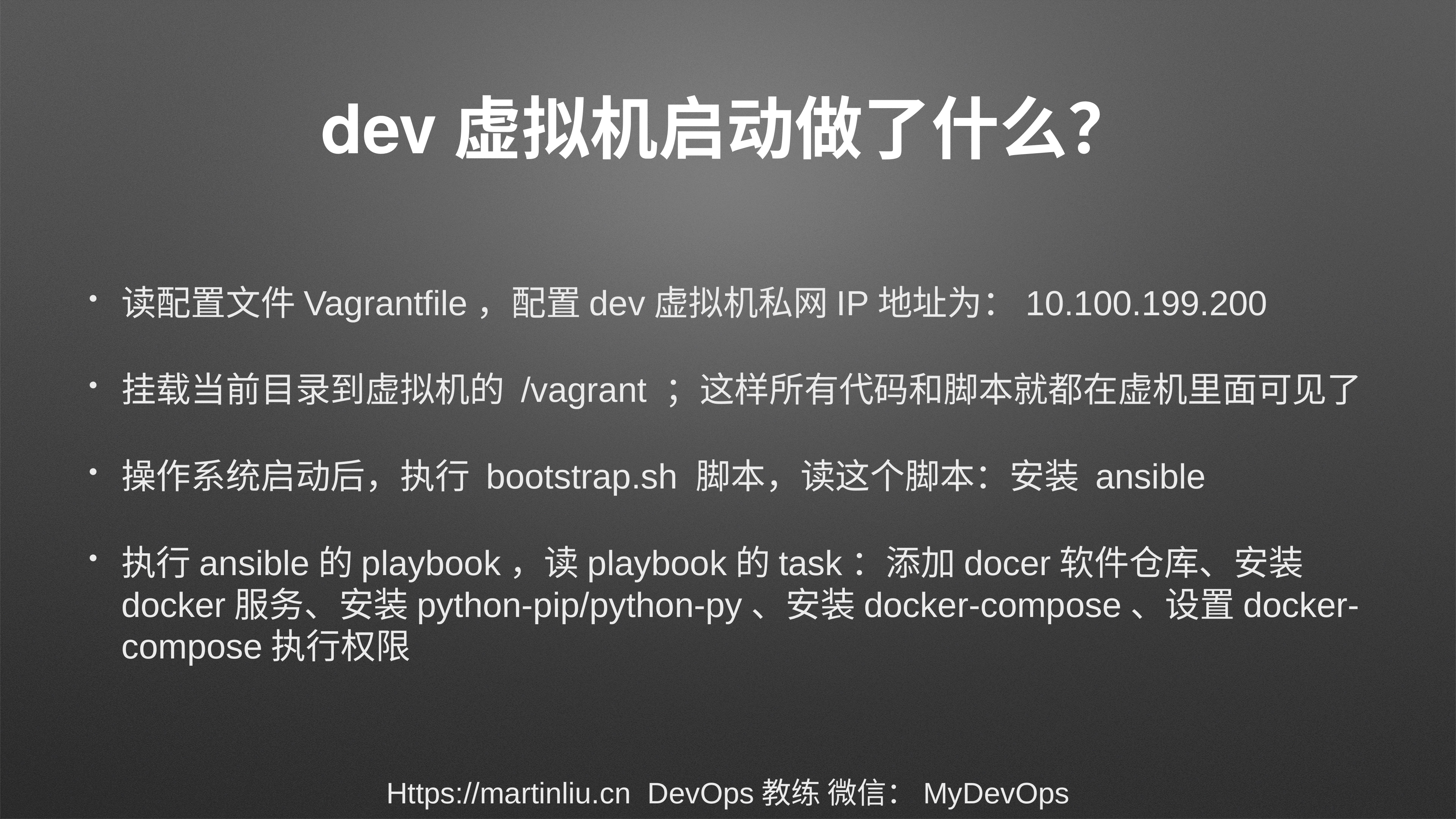

# dev虚拟机启动做了什么？
读配置文件Vagrantfile，配置dev虚拟机私网IP地址为：10.100.199.200
挂载当前目录到虚拟机的 /vagrant ；这样所有代码和脚本就都在虚机里面可见了
操作系统启动后，执行 bootstrap.sh 脚本，读这个脚本：安装 ansible
执行ansible的playbook，读playbook的task：添加docer软件仓库、安装docker服务、安装python-pip/python-py、安装docker-compose、设置docker-compose执行权限